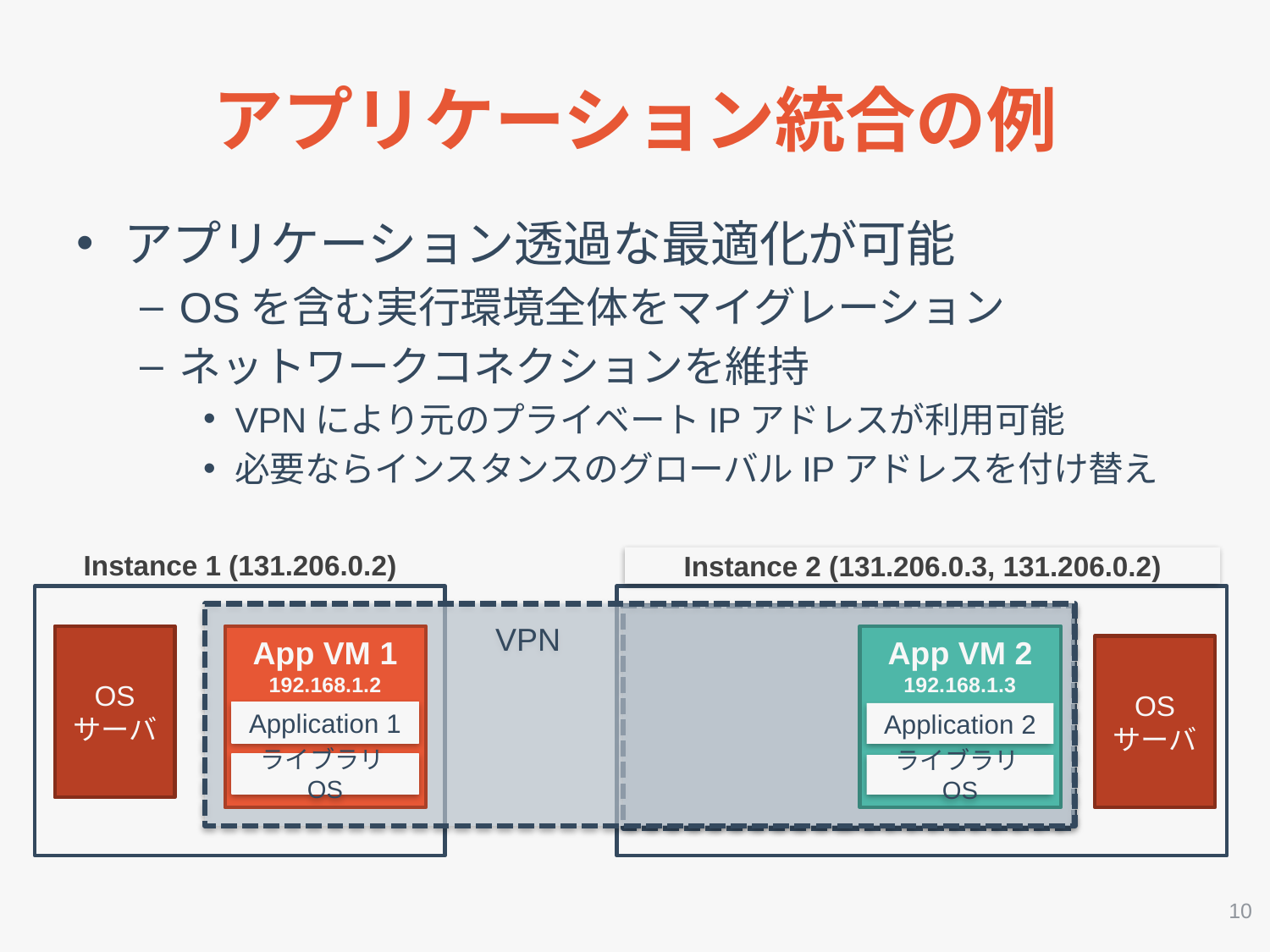

# アプリケーション統合の例
アプリケーション透過な最適化が可能
OSを含む実行環境全体をマイグレーション
ネットワークコネクションを維持
VPNにより元のプライベートIPアドレスが利用可能
必要ならインスタンスのグローバルIPアドレスを付け替え
Instance 2 (131.206.0.3, 131.206.0.2)
Instance 1 (131.206.0.2)

Instance 2 (131.206.0.3)

	                 VPN

App VM 1
192.168.1.2

Application 1
ライブラリOS
App VM 2
192.168.1.3

Application 2
ライブラリOS
OS
サーバ
OS
サーバ
10